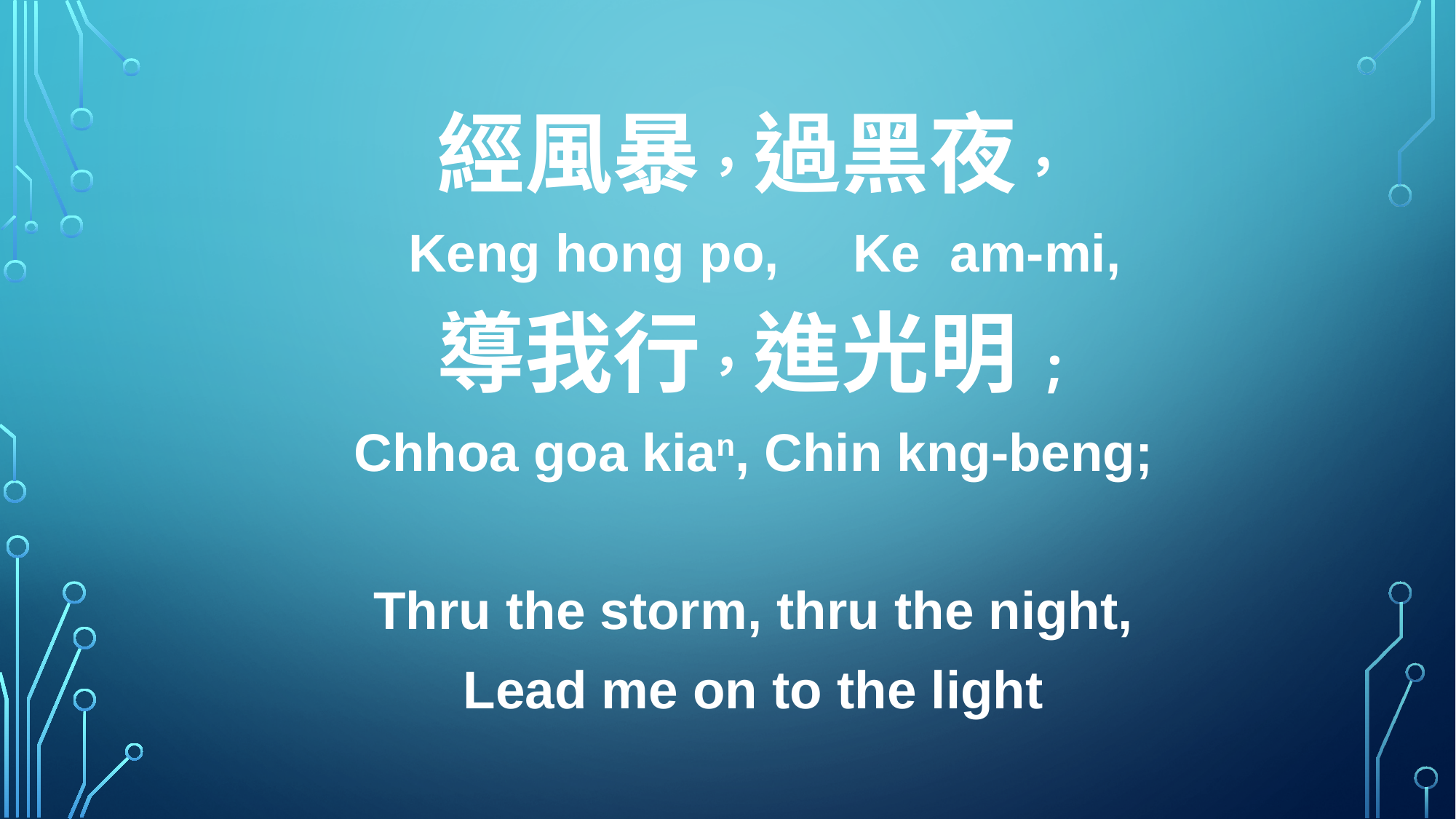

經風暴，過黑夜，
      Keng hong po,     Ke  am-mi,
導我行，進光明;
Chhoa goa kian, Chin kng-beng;

Thru the storm, thru the night,
Lead me on to the light